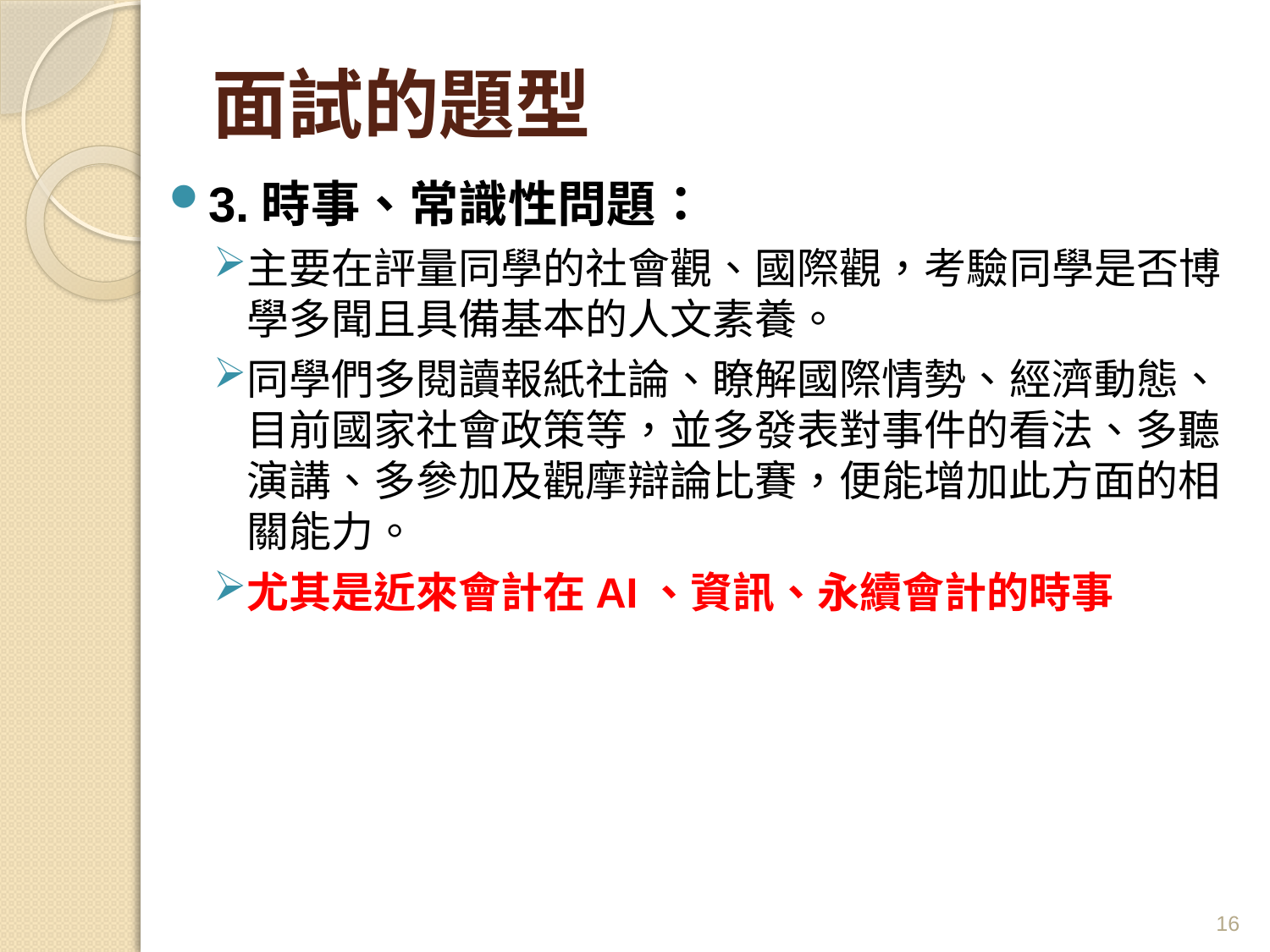

# 面試的題型
3.時事、常識性問題：
主要在評量同學的社會觀、國際觀，考驗同學是否博學多聞且具備基本的人文素養。
同學們多閱讀報紙社論、瞭解國際情勢、經濟動態、目前國家社會政策等，並多發表對事件的看法、多聽演講、多參加及觀摩辯論比賽，便能增加此方面的相關能力。
尤其是近來會計在AI、資訊、永續會計的時事

16